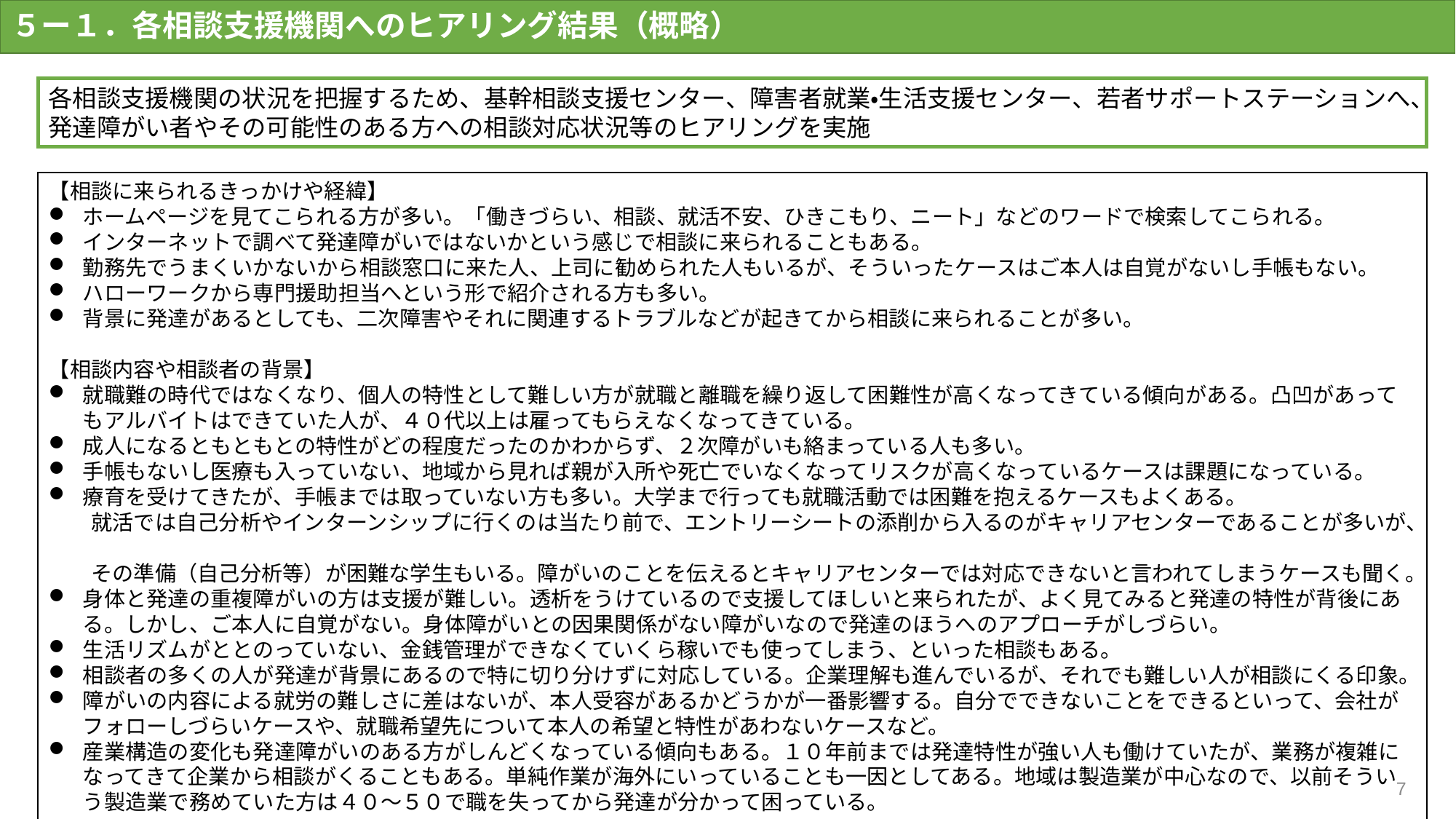

５ー１．各相談支援機関へのヒアリング結果（概略）
各相談支援機関の状況を把握するため、基幹相談支援センター、障害者就業・生活支援センター、若者サポートステーションへ、発達障がい者やその可能性のある方への相談対応状況等のヒアリングを実施
【相談に来られるきっかけや経緯】
ホームページを見てこられる方が多い。「働きづらい、相談、就活不安、ひきこもり、ニート」などのワードで検索してこられる。
インターネットで調べて発達障がいではないかという感じで相談に来られることもある。
勤務先でうまくいかないから相談窓口に来た人、上司に勧められた人もいるが、そういったケースはご本人は自覚がないし手帳もない。
ハローワークから専門援助担当へという形で紹介される方も多い。
背景に発達があるとしても、二次障害やそれに関連するトラブルなどが起きてから相談に来られることが多い。

【相談内容や相談者の背景】
就職難の時代ではなくなり、個人の特性として難しい方が就職と離職を繰り返して困難性が高くなってきている傾向がある。凸凹があってもアルバイトはできていた人が、４０代以上は雇ってもらえなくなってきている。
成人になるともともとの特性がどの程度だったのかわからず、２次障がいも絡まっている人も多い。
手帳もないし医療も入っていない、地域から見れば親が入所や死亡でいなくなってリスクが高くなっているケースは課題になっている。
療育を受けてきたが、手帳までは取っていない方も多い。大学まで行っても就職活動では困難を抱えるケースもよくある。
　　就活では自己分析やインターンシップに行くのは当たり前で、エントリーシートの添削から入るのがキャリアセンターであることが多いが、
　　その準備（自己分析等）が困難な学生もいる。障がいのことを伝えるとキャリアセンターでは対応できないと言われてしまうケースも聞く。
身体と発達の重複障がいの方は支援が難しい。透析をうけているので支援してほしいと来られたが、よく見てみると発達の特性が背後にある。しかし、ご本人に自覚がない。身体障がいとの因果関係がない障がいなので発達のほうへのアプローチがしづらい。
生活リズムがととのっていない、金銭管理ができなくていくら稼いでも使ってしまう、といった相談もある。
相談者の多くの人が発達が背景にあるので特に切り分けずに対応している。企業理解も進んでいるが、それでも難しい人が相談にくる印象。
障がいの内容による就労の難しさに差はないが、本人受容があるかどうかが一番影響する。自分でできないことをできるといって、会社がフォローしづらいケースや、就職希望先について本人の希望と特性があわないケースなど。
産業構造の変化も発達障がいのある方がしんどくなっている傾向もある。１０年前までは発達特性が強い人も働けていたが、業務が複雑になってきて企業から相談がくることもある。単純作業が海外にいっていることも一因としてある。地域は製造業が中心なので、以前そういう製造業で務めていた方は４０～５０で職を失ってから発達が分かって困っている。
7